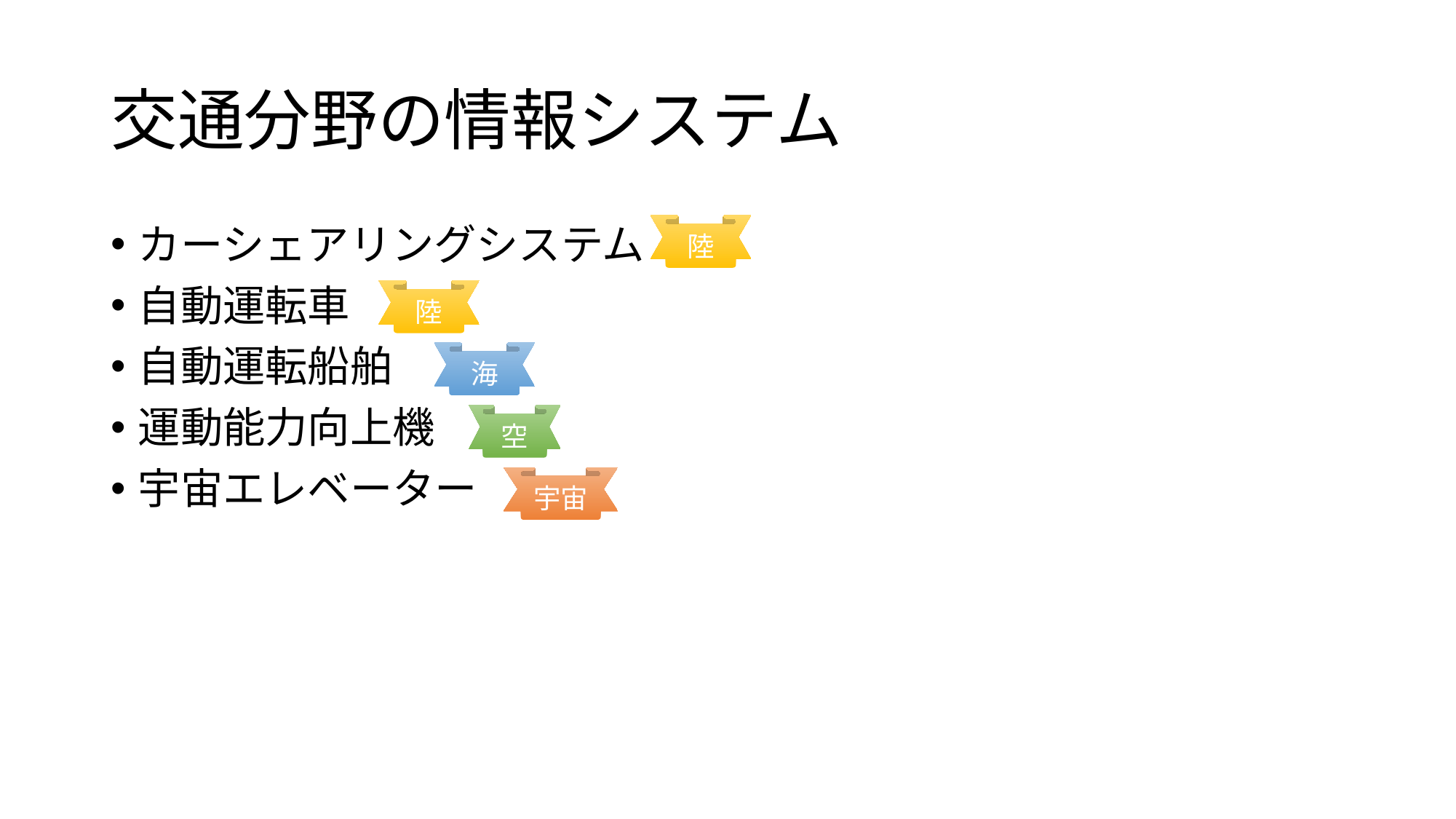

# 交通分野の情報システム
陸
カーシェアリングシステム
自動運転車
自動運転船舶
運動能力向上機
宇宙エレベーター

陸
海
空
宇宙